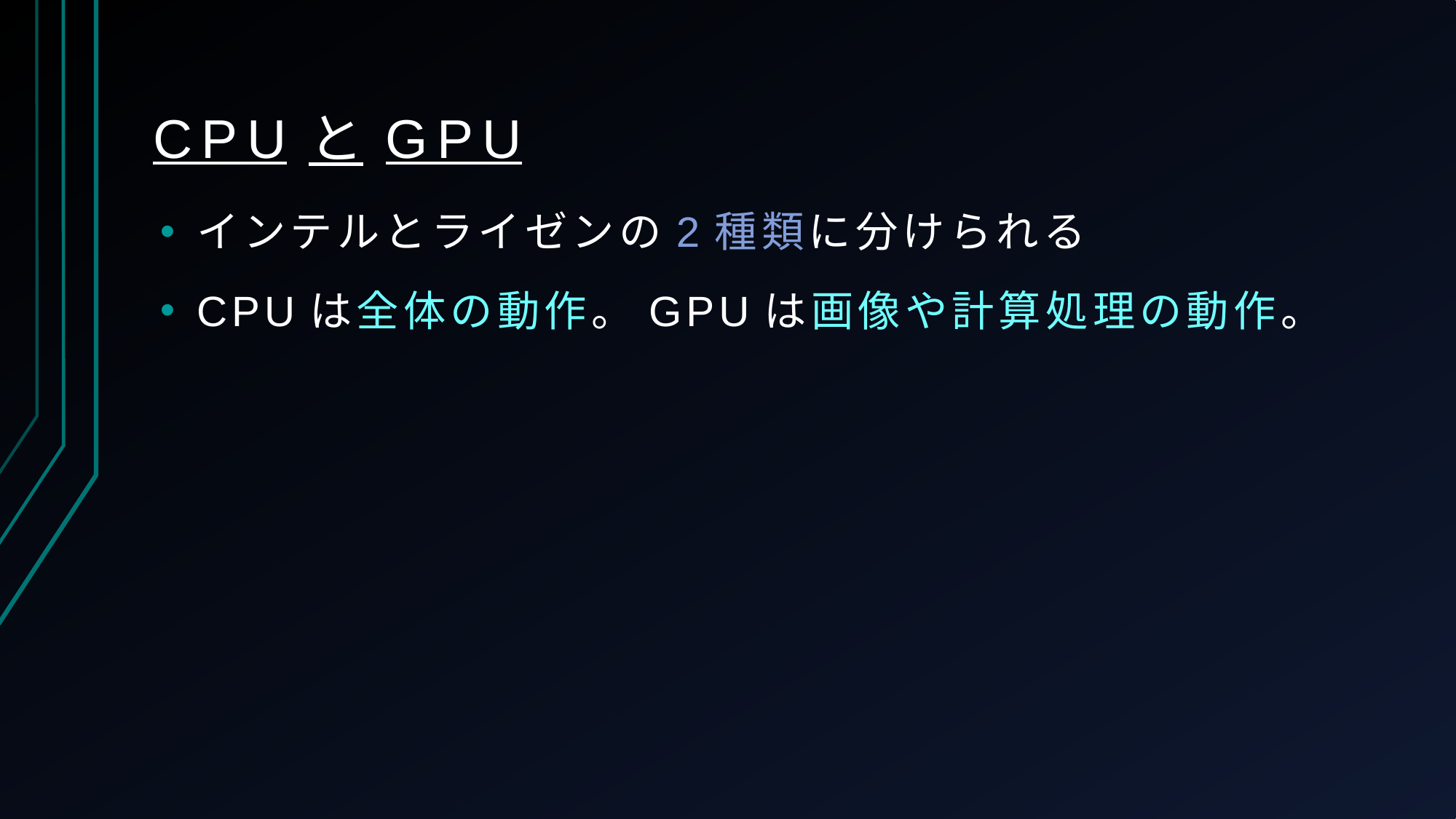

# CPUとGPU
インテルとライゼンの2種類に分けられる
CPUは全体の動作。GPUは画像や計算処理の動作。